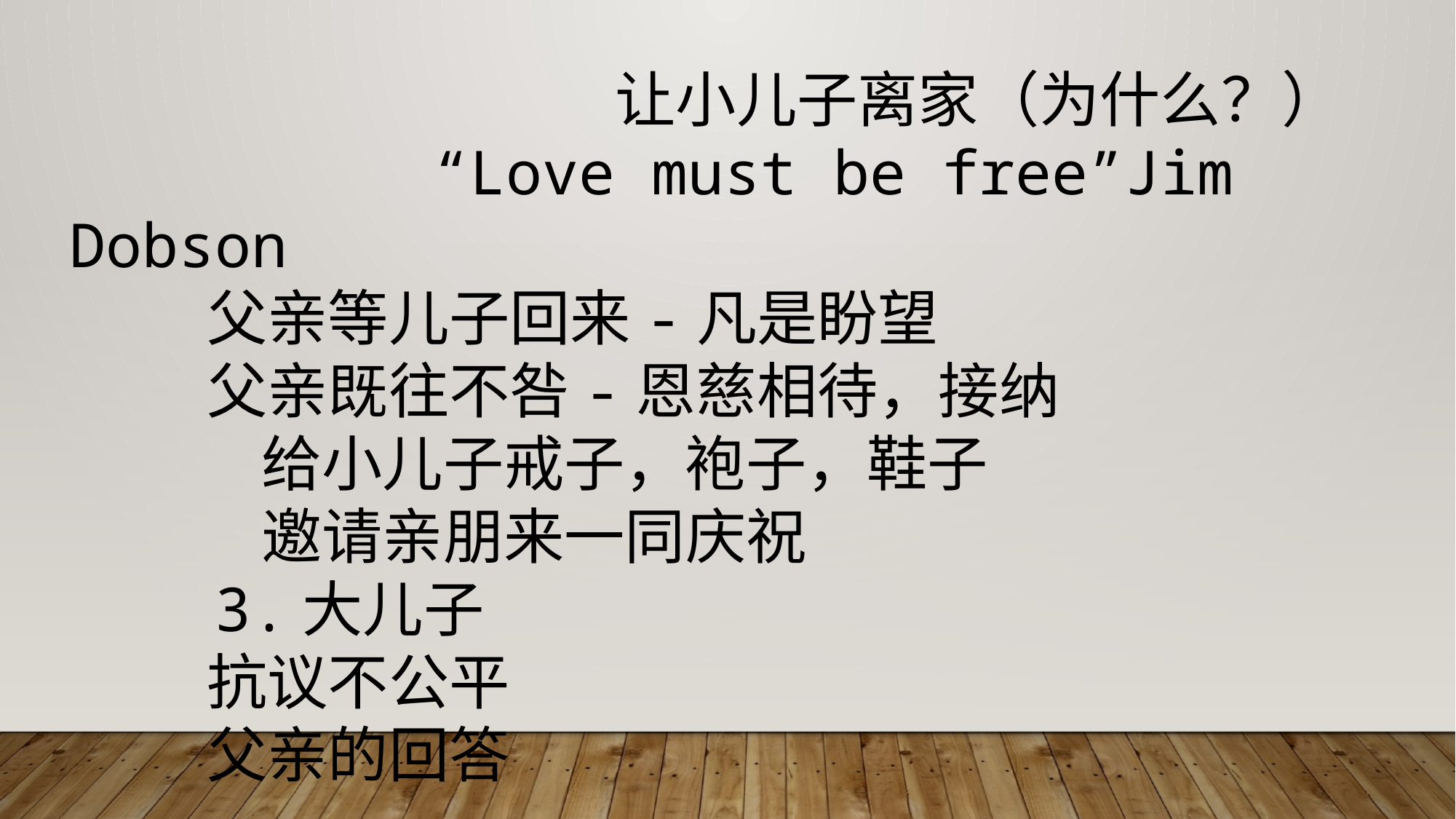

让小儿子离家（为什么？）
          “Love must be free”Jim Dobson
         父亲等儿子回来-凡是盼望
         父亲既往不咎-恩慈相待，接纳
             给小儿子戒子，袍子，鞋子
             邀请亲朋来一同庆祝
    3.大儿子
         抗议不公平
         父亲的回答